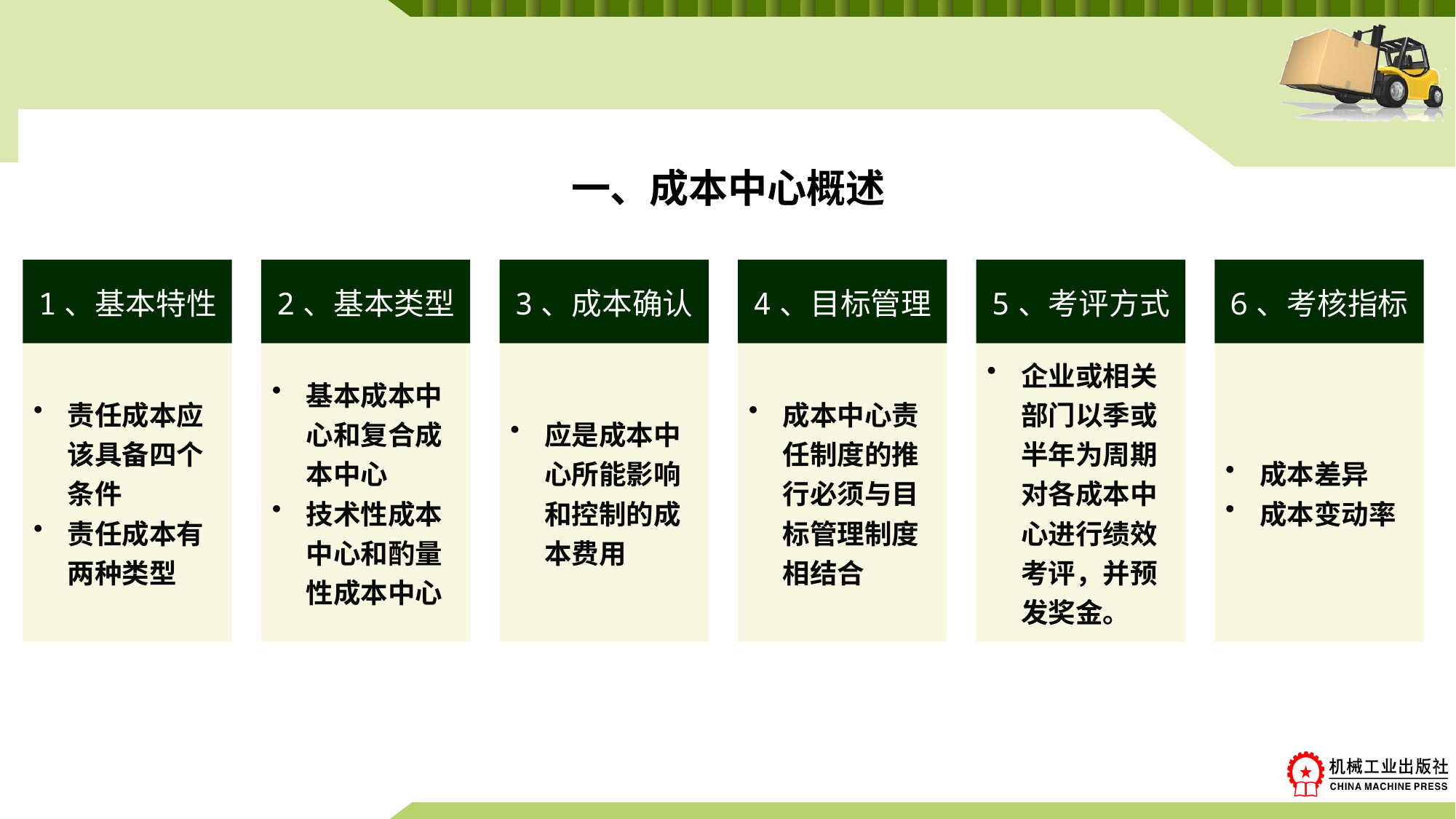

# 一、成本中心概述
1、基本特性
责任成本应该具备四个条件
2、基本类型
基本成本中心和复合成本中心
3、成本确认
应是成本中心所能影响和控制的成本费用
责任成本有两种类型
技术性成本中心和酌量性成本中心
4、目标管理
成本中心责任制度的推行必须与目标管理制度相结合
5、考评方式
企业或相关部门以季或半年为周期对各成本中心进行绩效考评，并预发奖金。
6、考核指标
成本差异
成本变动率